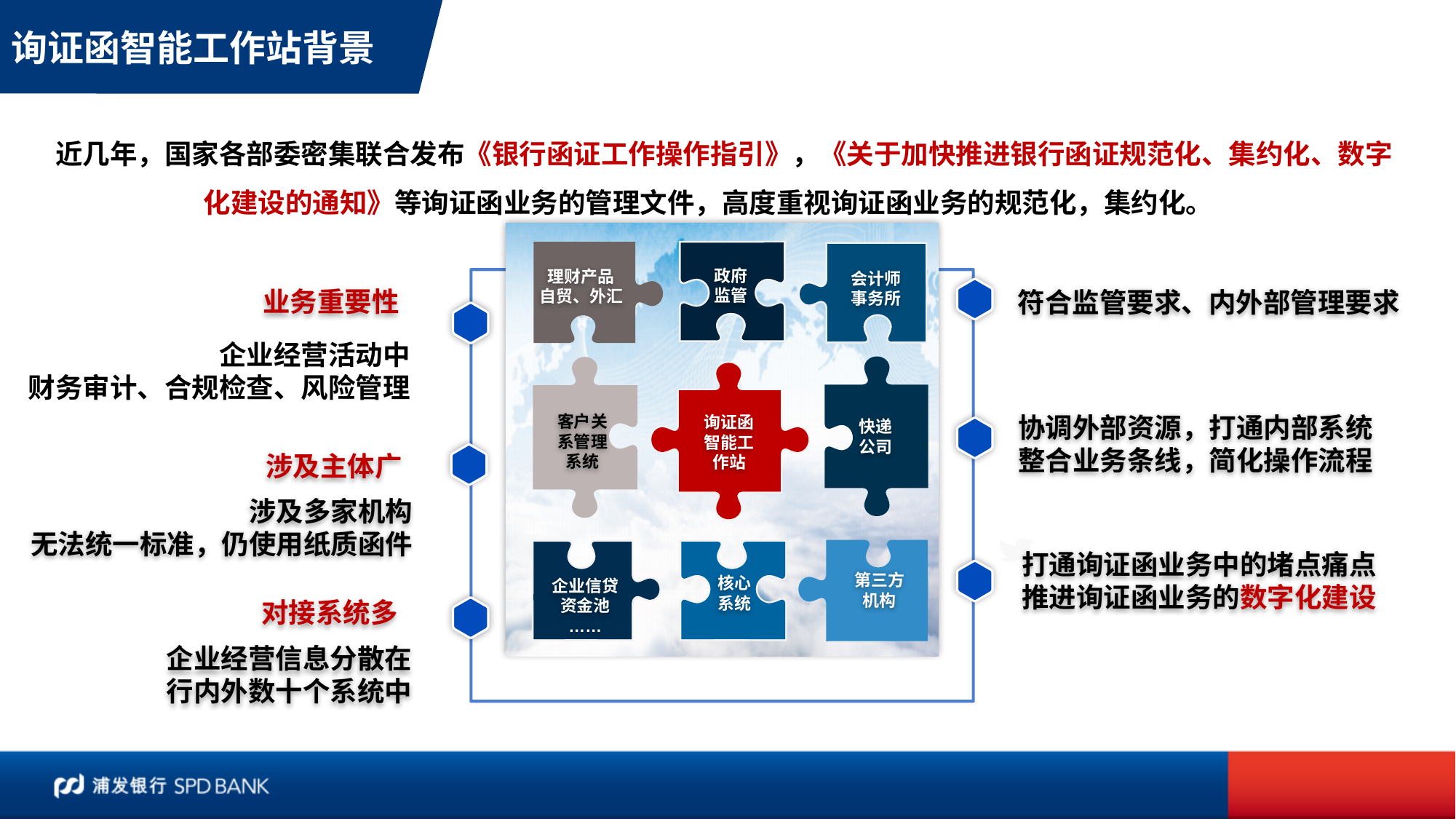

询证函智能工作站背景
    近几年，国家各部委密集联合发布《银行函证工作操作指引》，《关于加快推进银行函证规范化、集约化、数字化建设的通知》等询证函业务的管理文件，高度重视询证函业务的规范化，集约化。

政府
监管
理财产品
自贸、外汇
会计师
事务所

符合监管要求、内外部管理要求

业务重要性
企业经营活动中
财务审计、合规检查、风险管理

协调外部资源，打通内部系统
整合业务条线，简化操作流程
快递
公司

客户关系管理系统
询证函智能工作站
涉及主体广
涉及多家机构
无法统一标准，仍使用纸质函件

打通询证函业务中的堵点痛点
推进询证函业务的数字化建设

第三方机构
核心
系统

企业信贷
资金池
……
对接系统多
企业经营信息分散在
行内外数十个系统中